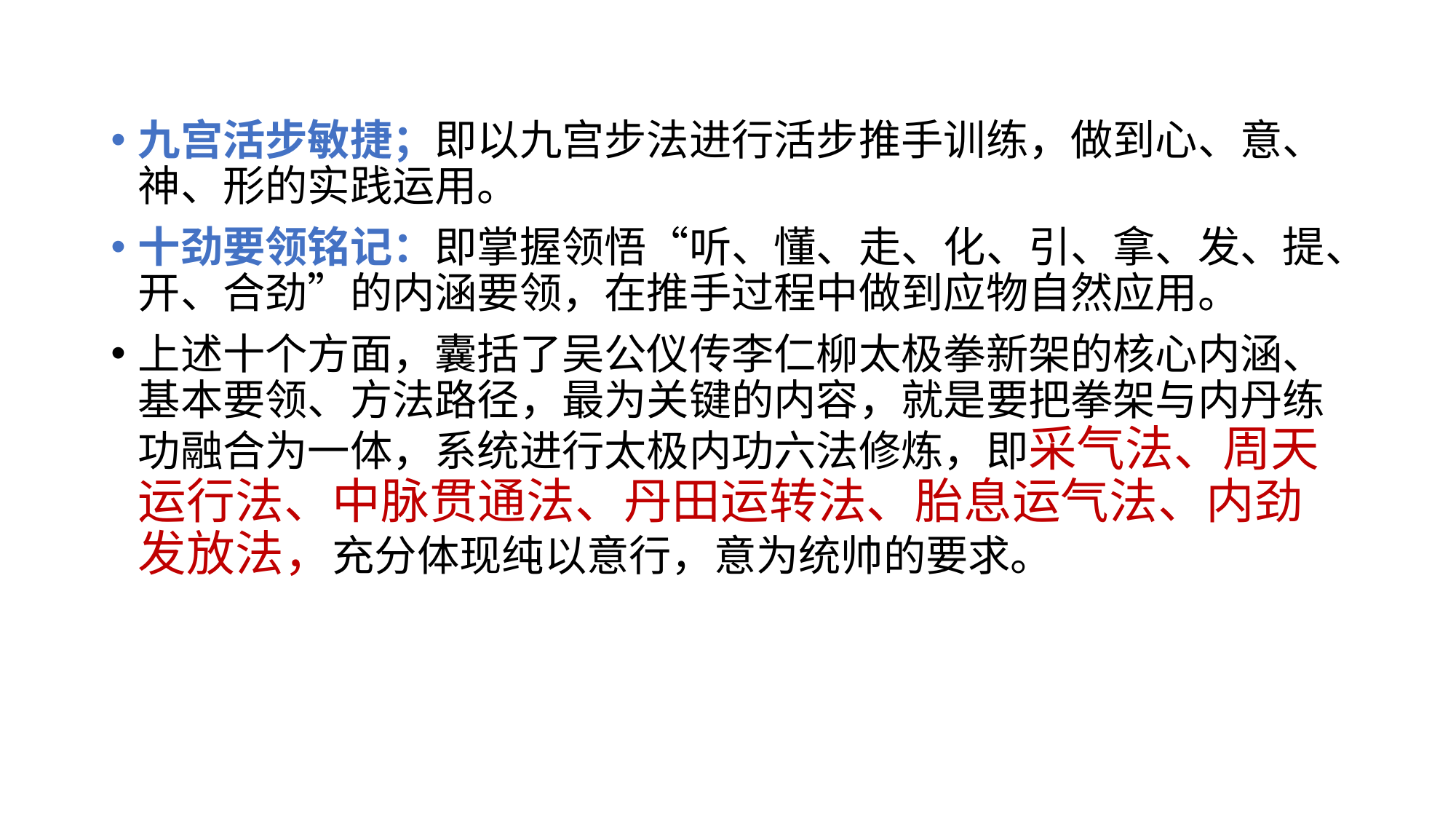

九宫活步敏捷；即以九宫步法进行活步推手训练，做到心、意、神、形的实践运用。
十劲要领铭记：即掌握领悟“听、懂、走、化、引、拿、发、提、开、合劲”的内涵要领，在推手过程中做到应物自然应用。
上述十个方面，囊括了吴公仪传李仁柳太极拳新架的核心内涵、基本要领、方法路径，最为关键的内容，就是要把拳架与内丹练功融合为一体，系统进行太极内功六法修炼，即采气法、周天运行法、中脉贯通法、丹田运转法、胎息运气法、内劲发放法，充分体现纯以意行，意为统帅的要求。